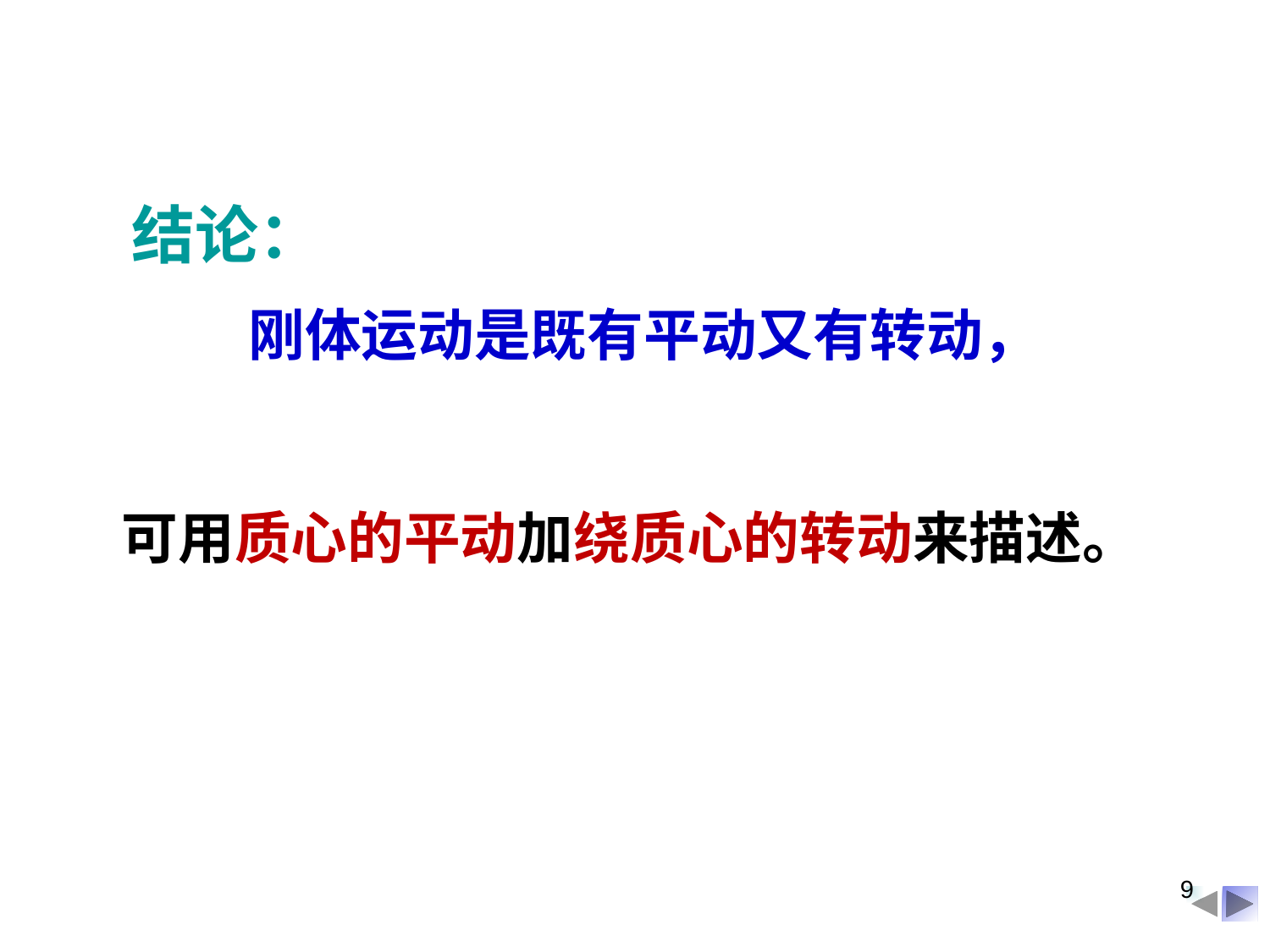

结论：
        刚体运动是既有平动又有转动，
可用质心的平动加绕质心的转动来描述。
9